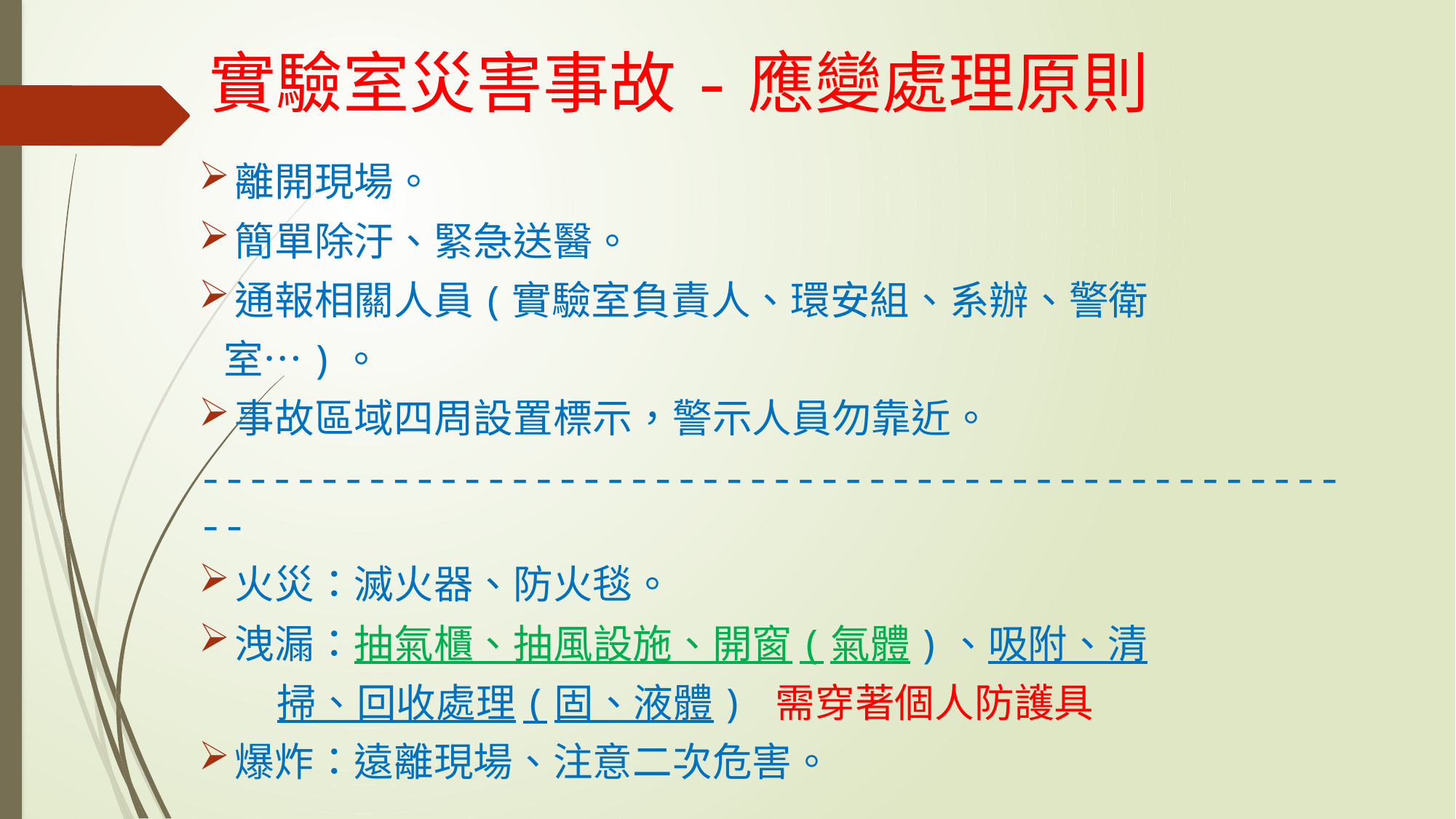

# 實驗室災害事故-應變處理原則
離開現場。
簡單除汙、緊急送醫。
通報相關人員(實驗室負責人、環安組、系辦、警衛
  室…)。
事故區域四周設置標示，警示人員勿靠近。
--------------------------------------------------
火災：滅火器、防火毯。
洩漏：抽氣櫃、抽風設施、開窗(氣體)、吸附、清
        掃、回收處理(固、液體) 需穿著個人防護具
爆炸：遠離現場、注意二次危害。